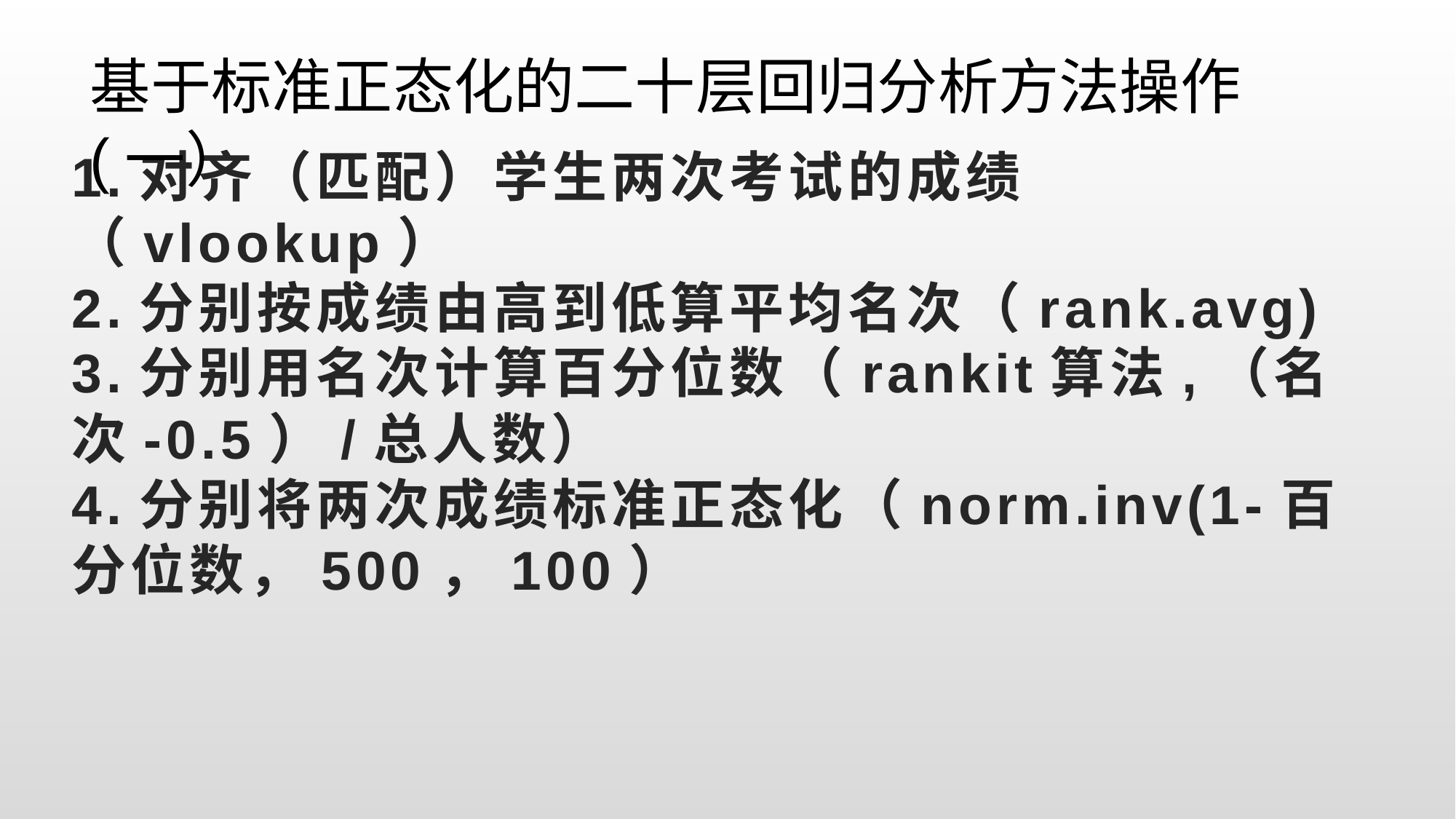

# 1.对齐（匹配）学生两次考试的成绩（vlookup） 2.分别按成绩由高到低算平均名次（rank.avg) 3.分别用名次计算百分位数（rankit算法,（名次-0.5）/总人数） 4.分别将两次成绩标准正态化（norm.inv(1-百分位数，500，100）
基于标准正态化的二十层回归分析方法操作(一）